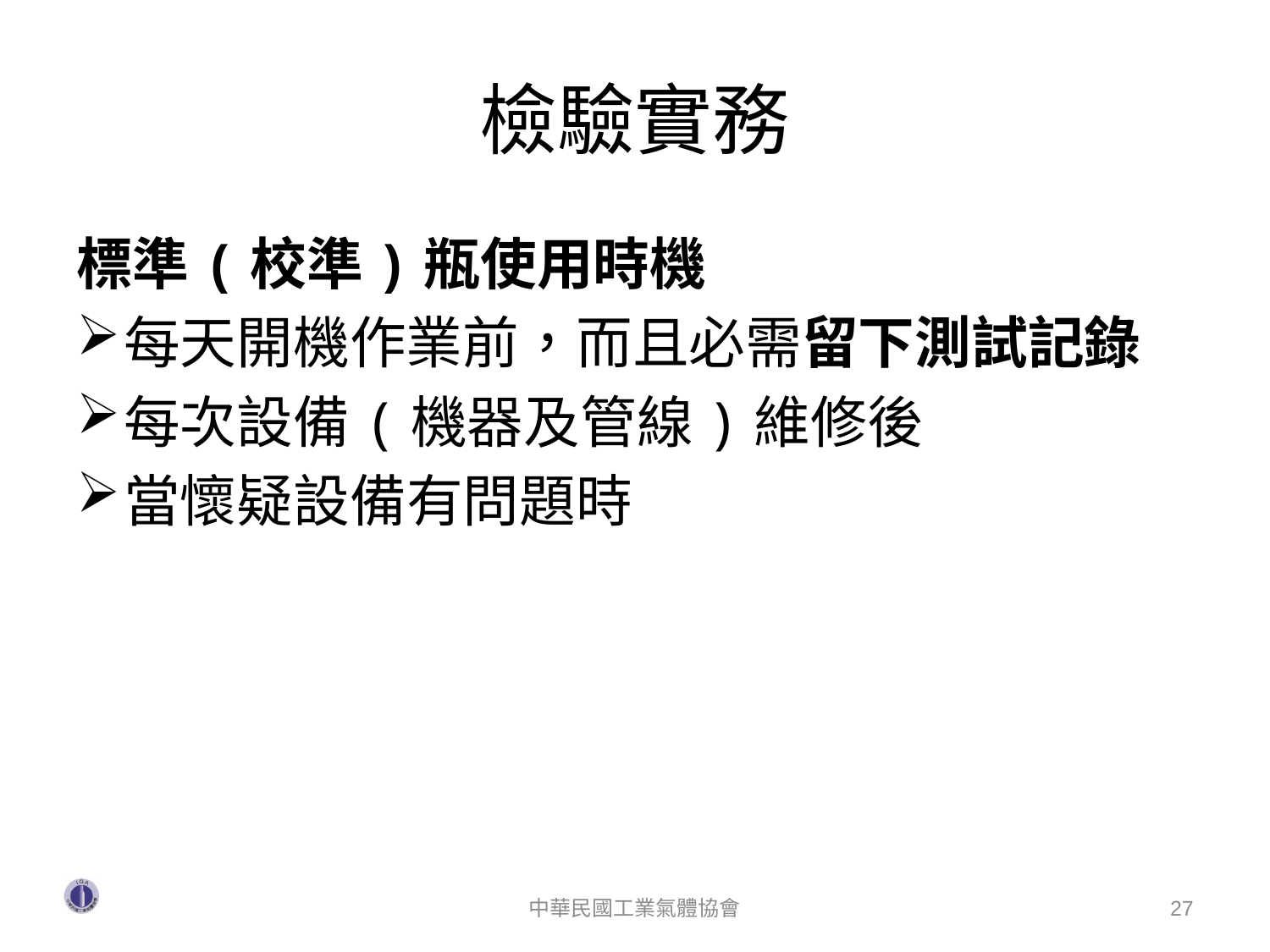

# 檢驗實務
標準(校準)瓶使用時機
每天開機作業前，而且必需留下測試記錄
每次設備(機器及管線)維修後
當懷疑設備有問題時
中華民國工業氣體協會
27